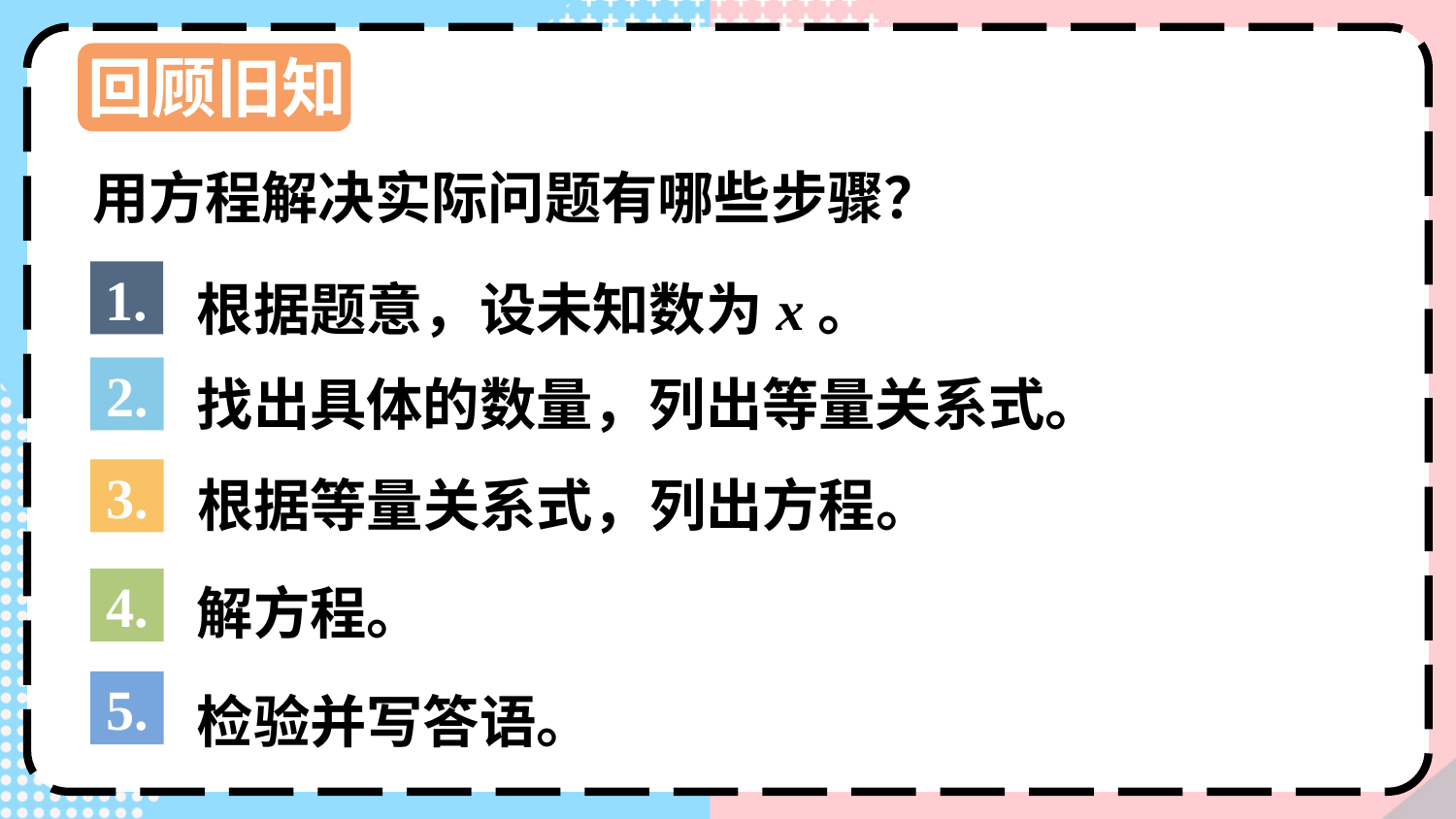

回顾旧知

用方程解决实际问题有哪些步骤？
根据题意，设未知数为x。
1.
找出具体的数量，列出等量关系式。
2.
根据等量关系式，列出方程。
3.
解方程。
4.
检验并写答语。
5.